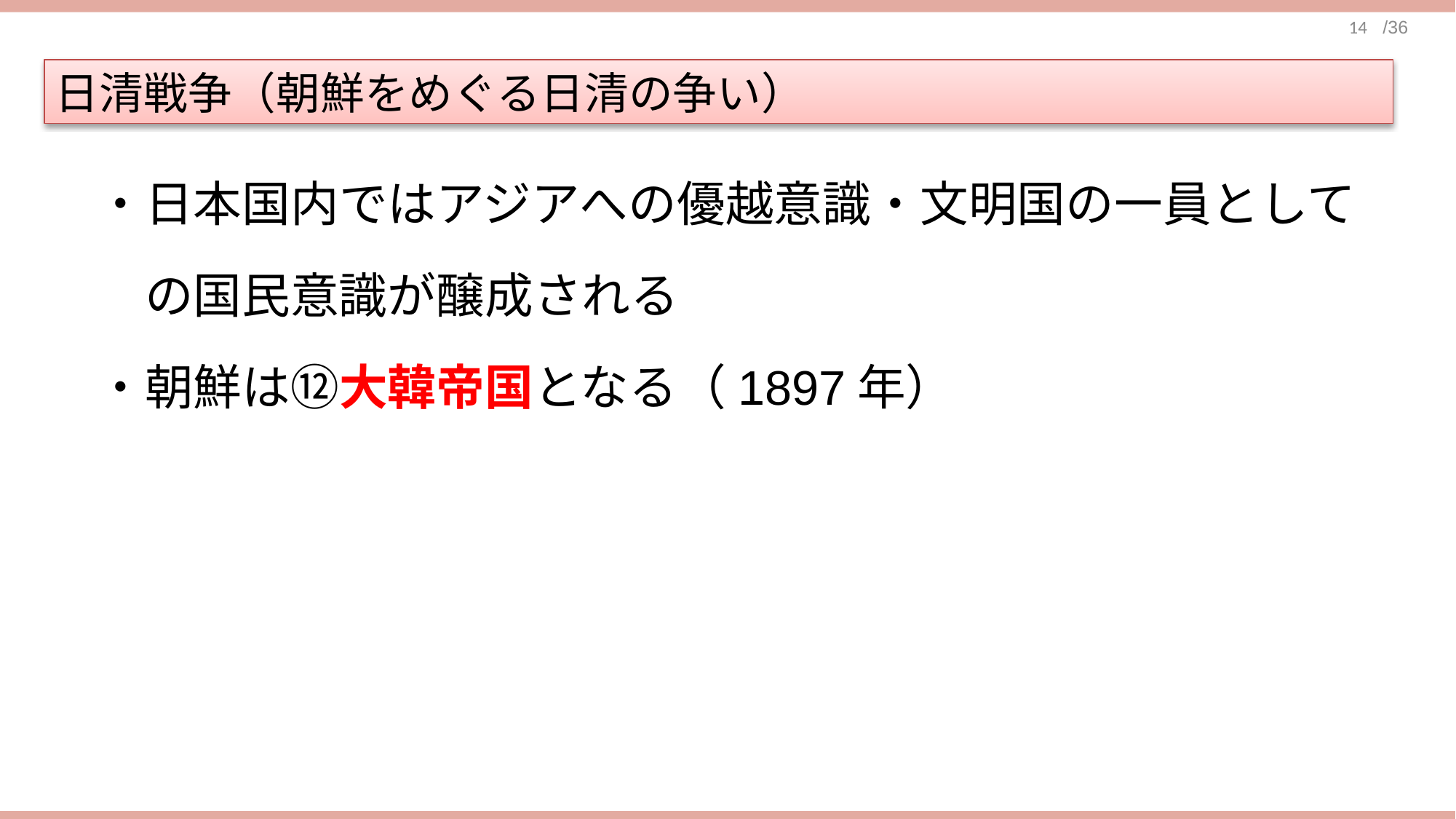

日清戦争（朝鮮をめぐる日清の争い）
　・日本国内ではアジアへの優越意識・文明国の一員として
　　の国民意識が醸成される
　・朝鮮は⑫大韓帝国となる（1897年）